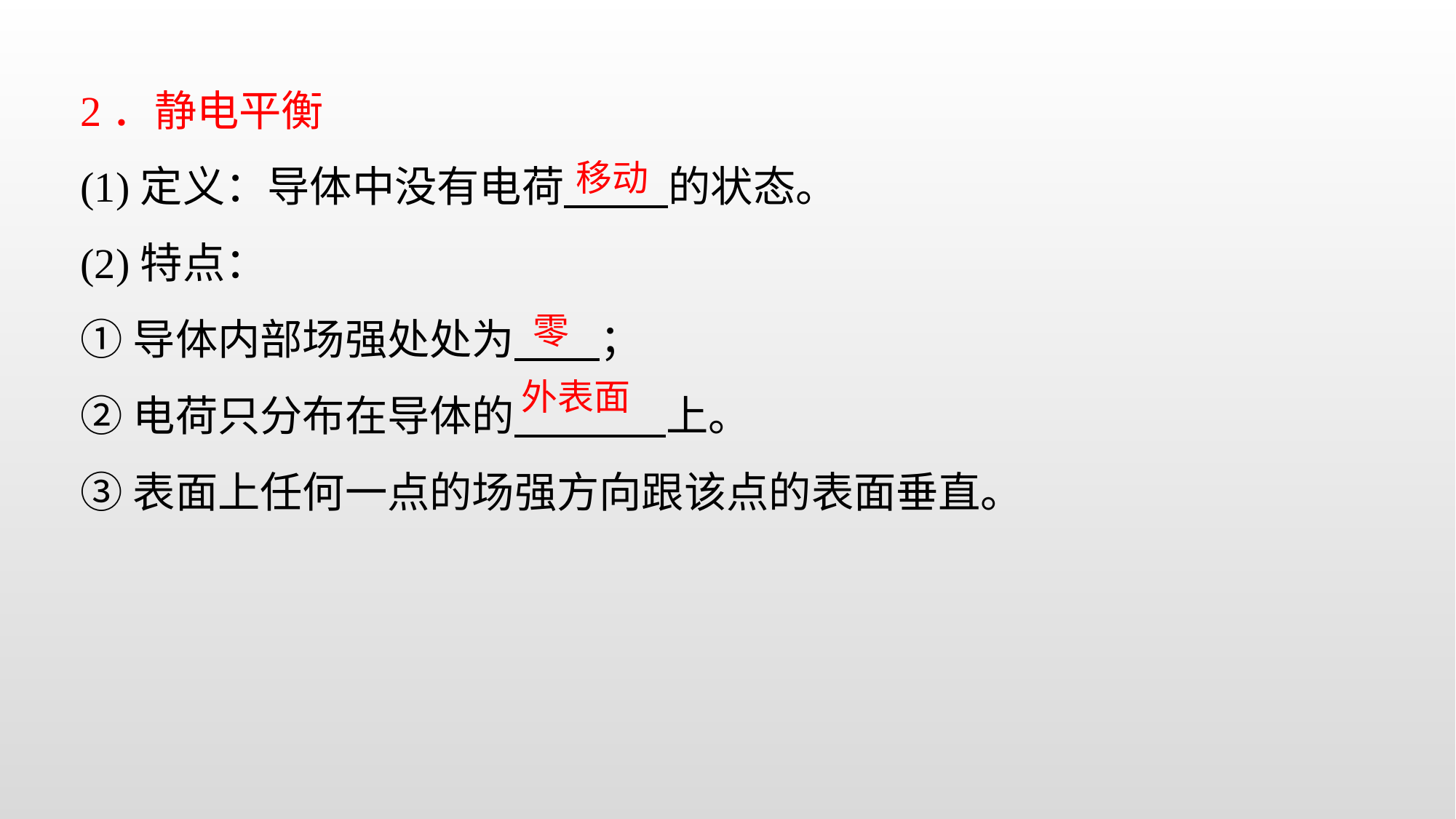

2．静电平衡
(1)定义：导体中没有电荷           的状态。
(2)特点：
①导体内部场强处处为         ；
②电荷只分布在导体的                上。
③表面上任何一点的场强方向跟该点的表面垂直。
移动
零
外表面